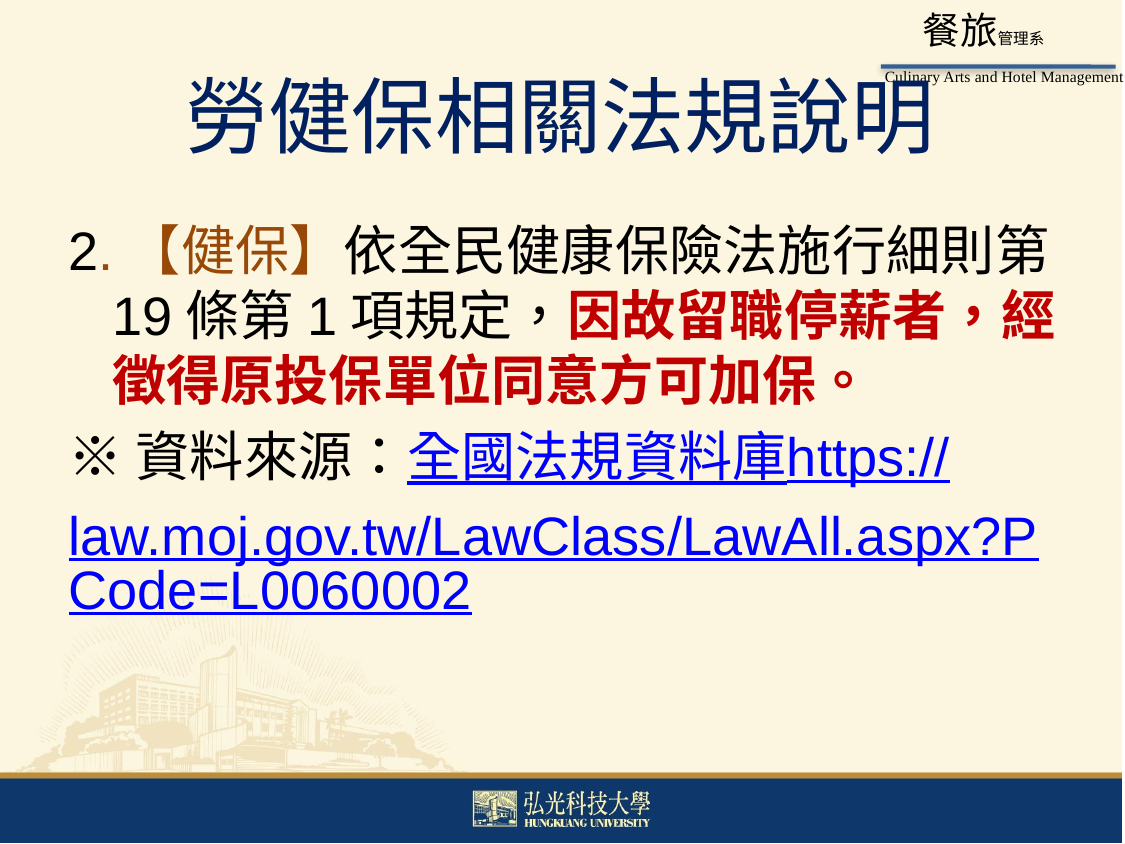

# 勞健保相關法規說明
2.【健保】依全民健康保險法施行細則第19條第1項規定，因故留職停薪者，經徵得原投保單位同意方可加保。
※資料來源：全國法規資料庫https://law.moj.gov.tw/LawClass/LawAll.aspx?PCode=L0060002